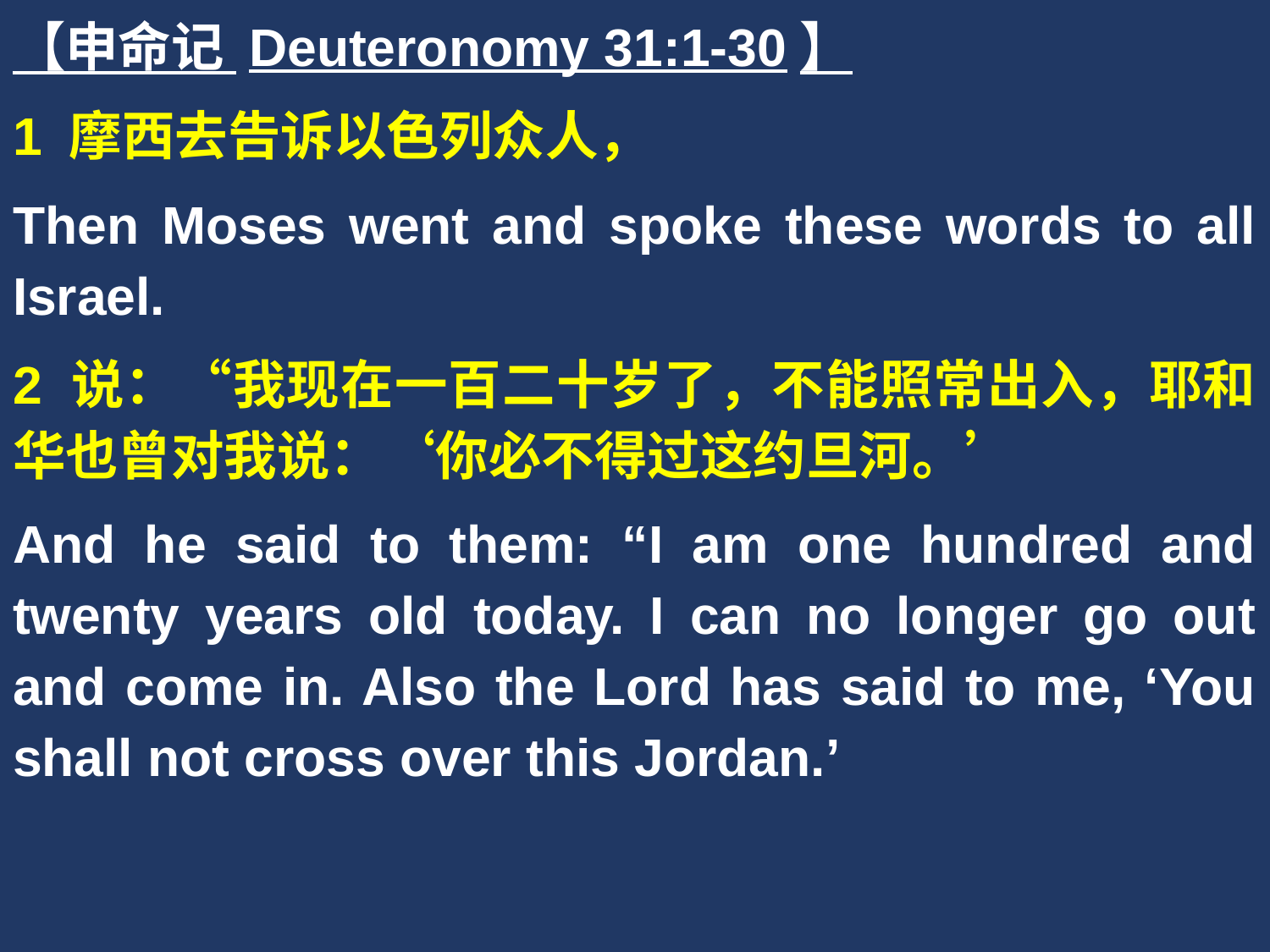

【申命记 Deuteronomy 31:1-30】
1 摩西去告诉以色列众人，
Then Moses went and spoke these words to all Israel.
2 说：“我现在一百二十岁了，不能照常出入，耶和华也曾对我说：‘你必不得过这约旦河。’
And he said to them: “I am one hundred and twenty years old today. I can no longer go out and come in. Also the Lord has said to me, ‘You shall not cross over this Jordan.’